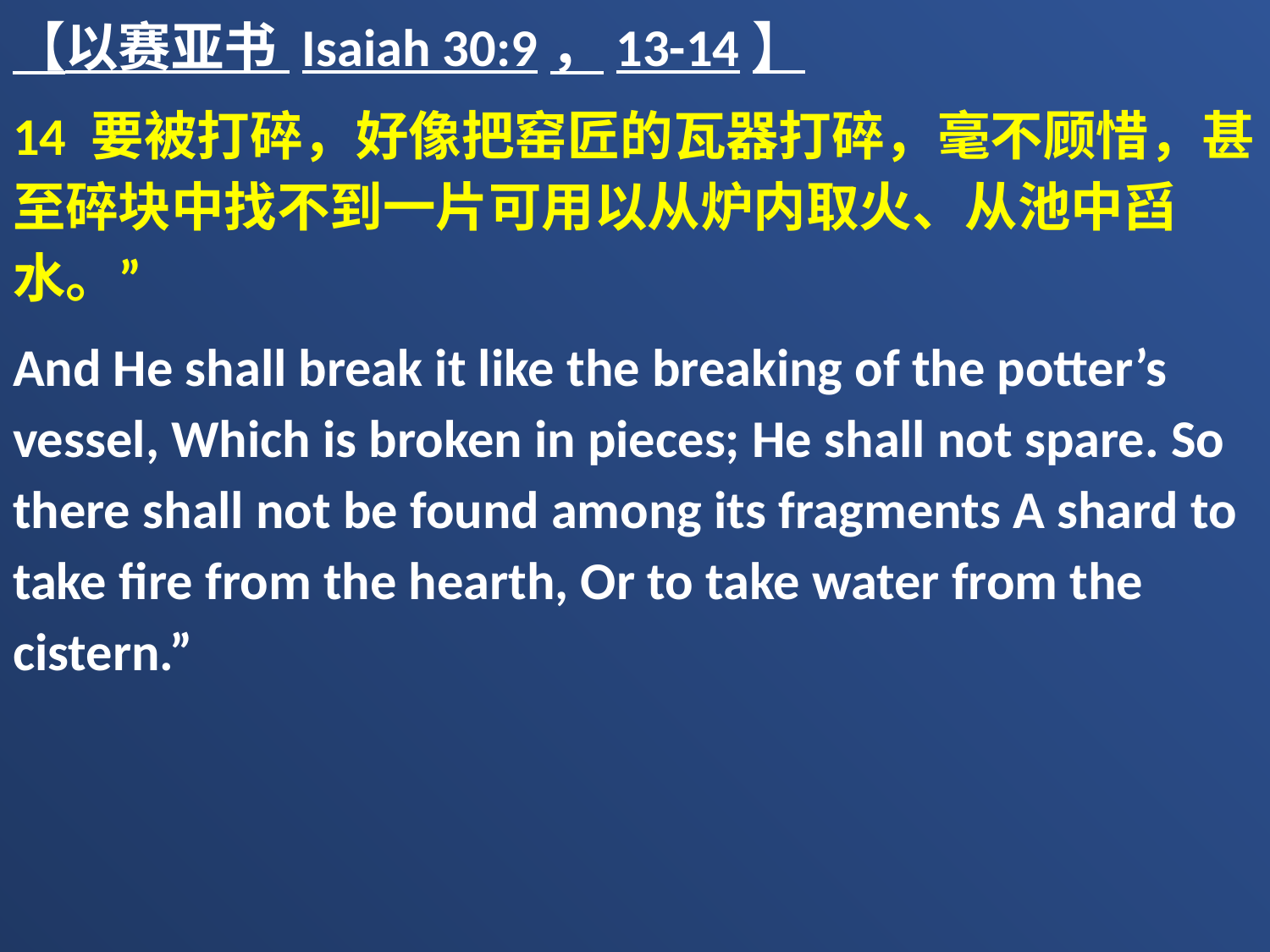

【以赛亚书 Isaiah 30:9，13-14】
14 要被打碎，好像把窑匠的瓦器打碎，毫不顾惜，甚至碎块中找不到一片可用以从炉内取火、从池中舀水。”
And He shall break it like the breaking of the potter’s vessel, Which is broken in pieces; He shall not spare. So there shall not be found among its fragments A shard to take fire from the hearth, Or to take water from the cistern.”